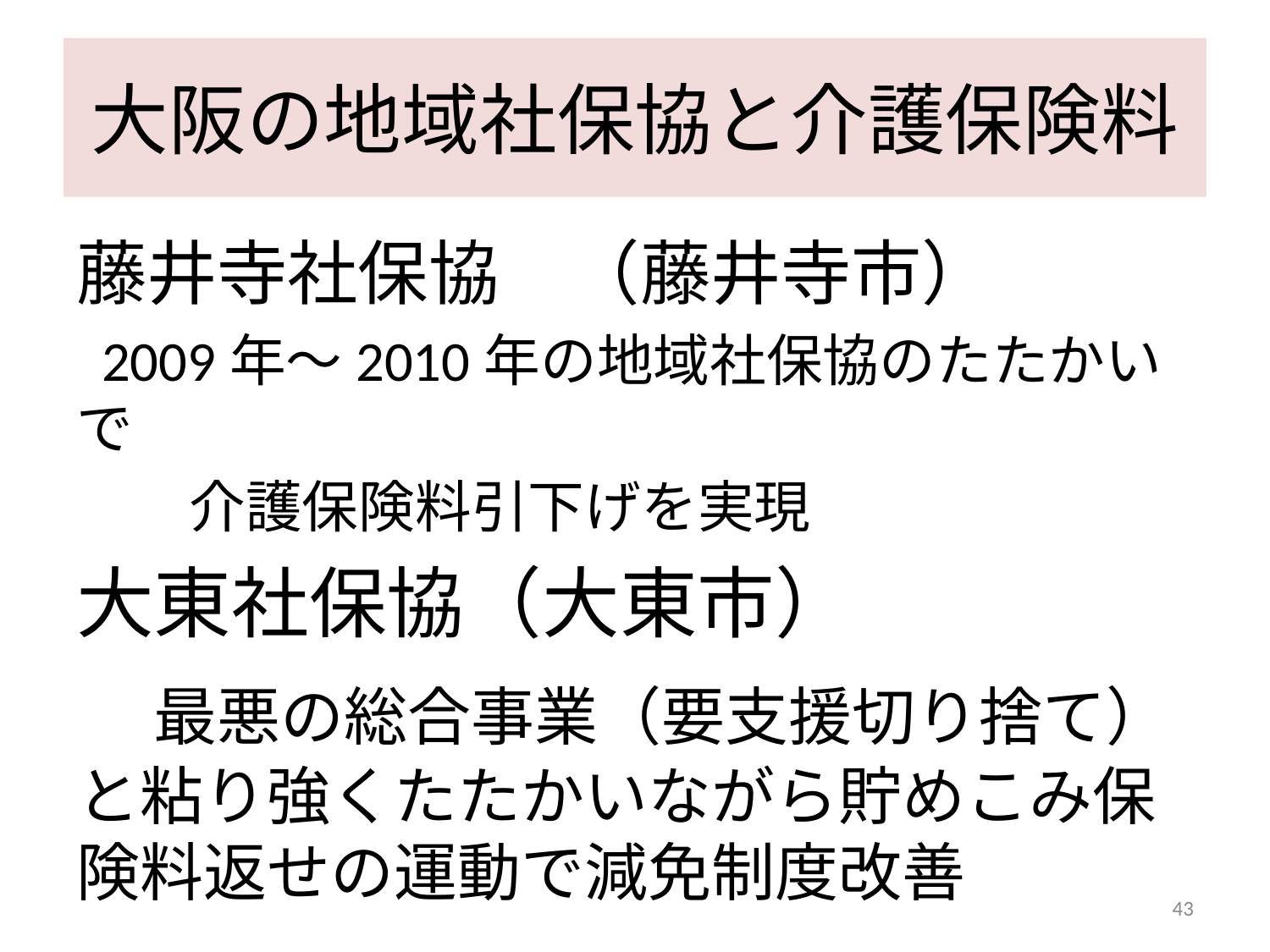

# 大阪の地域社保協と介護保険料
藤井寺社保協　（藤井寺市）
  2009年～2010年の地域社保協のたたかいで
　　介護保険料引下げを実現
大東社保協（大東市）
　最悪の総合事業（要支援切り捨て）と粘り強くたたかいながら貯めこみ保険料返せの運動で減免制度改善
43